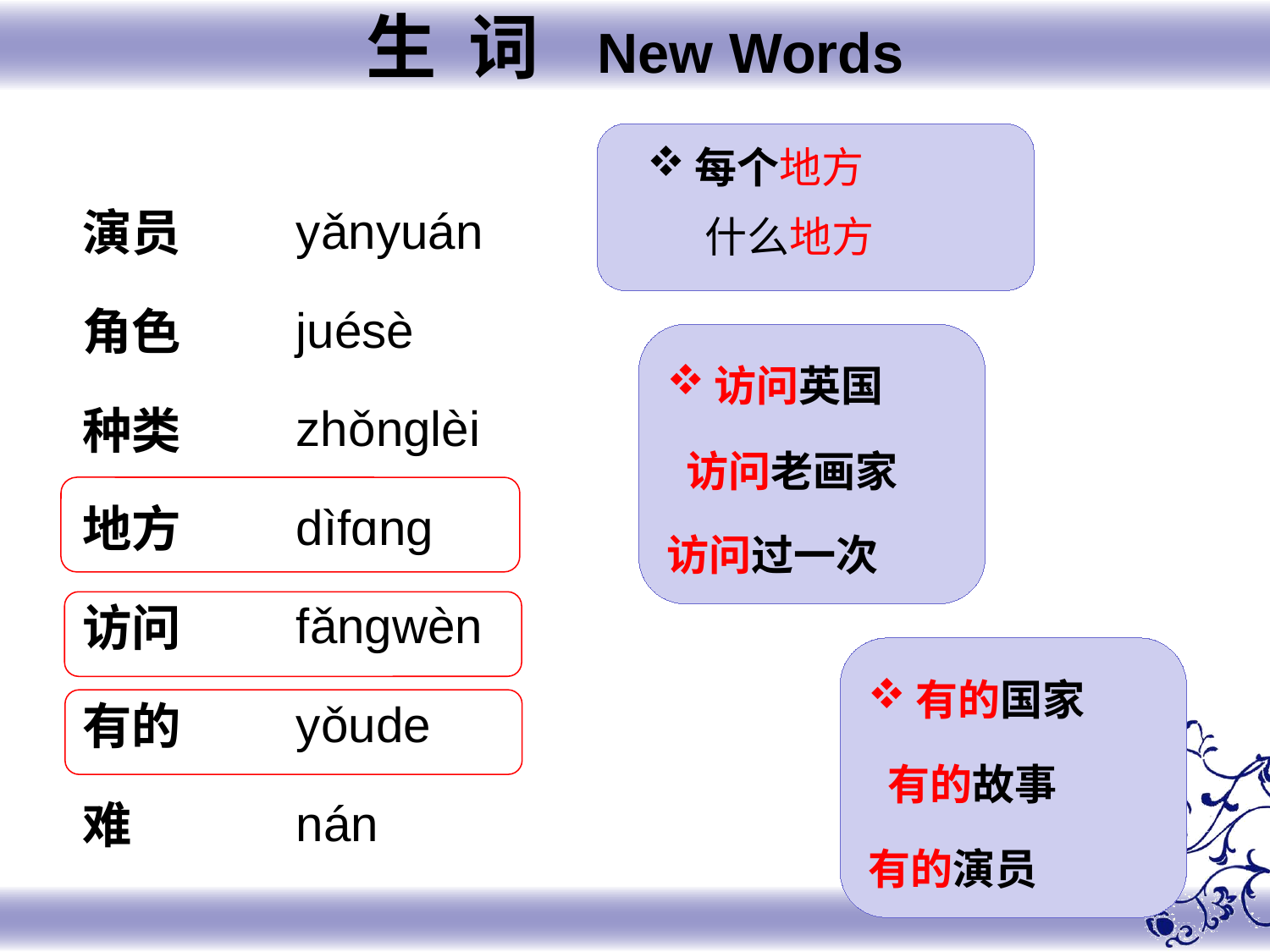

生  词   New Words
每个地方
     什么地方

yǎnyuán
juésè
zhǒnɡlèi
dìfɑnɡ
fǎnɡwèn
yǒude
nán

演员
角色
种类
地方
访问
有的
难

访问英国
 访问老画家
访问过一次

有的国家
 有的故事
有的演员